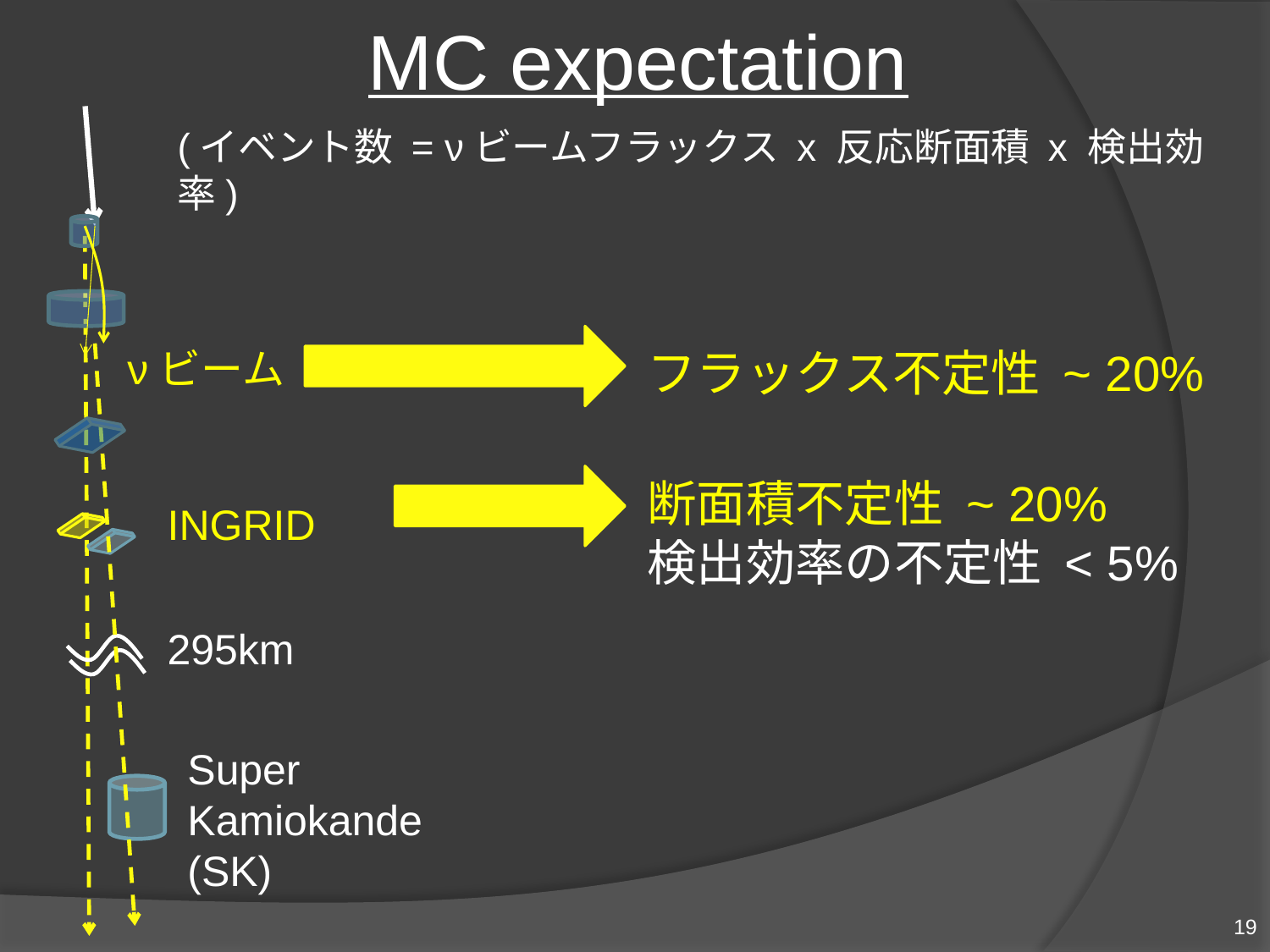

MC expectation

νビーム

295km

(イベント数 = νビームフラックス x 反応断面積 x 検出効率)

フラックス不定性 ~ 20%

断面積不定性 ~ 20%
検出効率の不定性 < 5%
INGRID

Super
Kamiokande
(SK)
19